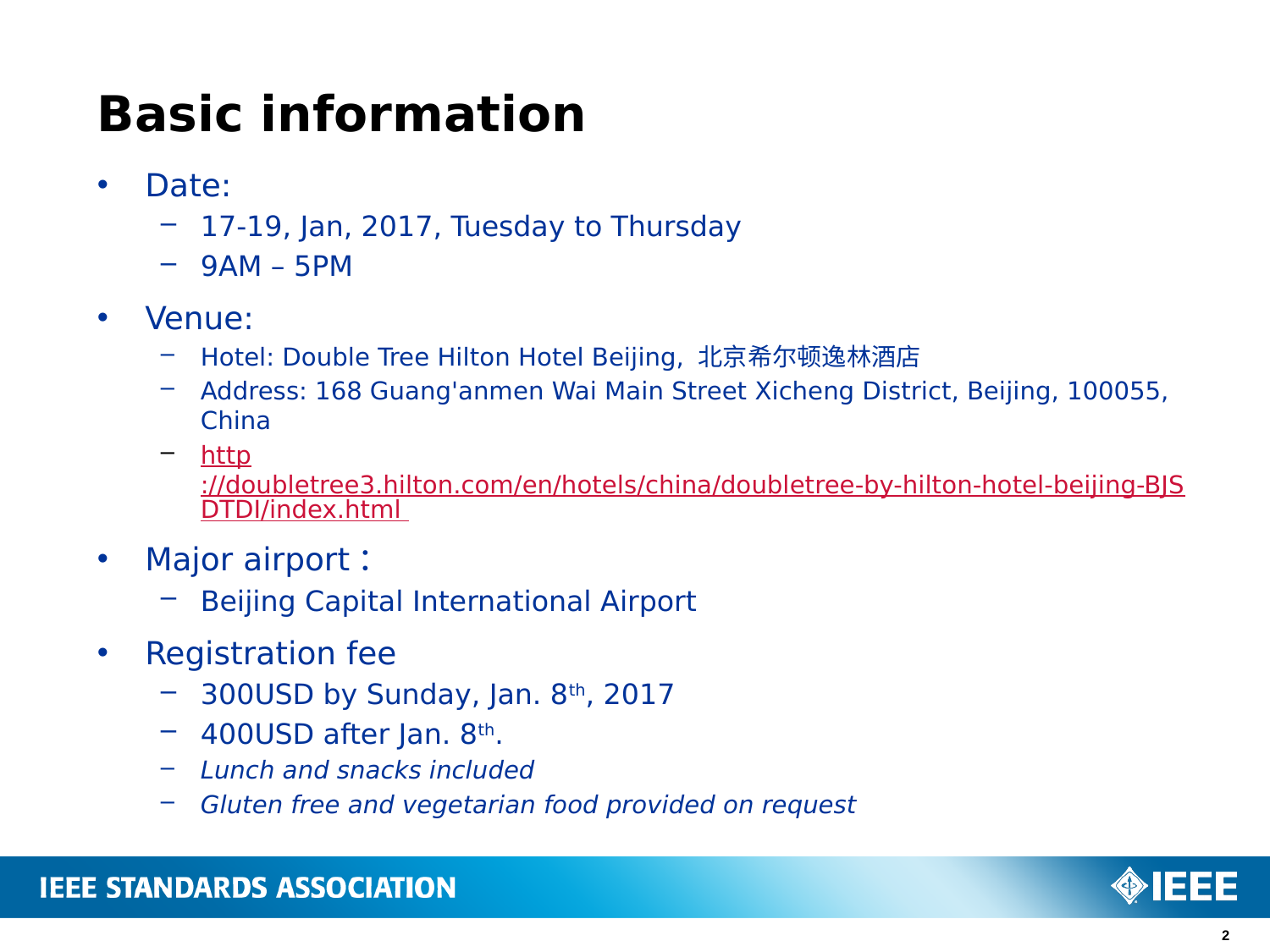

# Basic information
Date:
17-19, Jan, 2017, Tuesday to Thursday
9AM – 5PM
Venue:
Hotel: Double Tree Hilton Hotel Beijing, 北京希尔顿逸林酒店
Address: 168 Guang'anmen Wai Main Street Xicheng District, Beijing, 100055, China
http://doubletree3.hilton.com/en/hotels/china/doubletree-by-hilton-hotel-beijing-BJSDTDI/index.html
Major airport：
Beijing Capital International Airport
Registration fee
300USD by Sunday, Jan. 8th, 2017
400USD after Jan. 8th.
Lunch and snacks included
Gluten free and vegetarian food provided on request

2